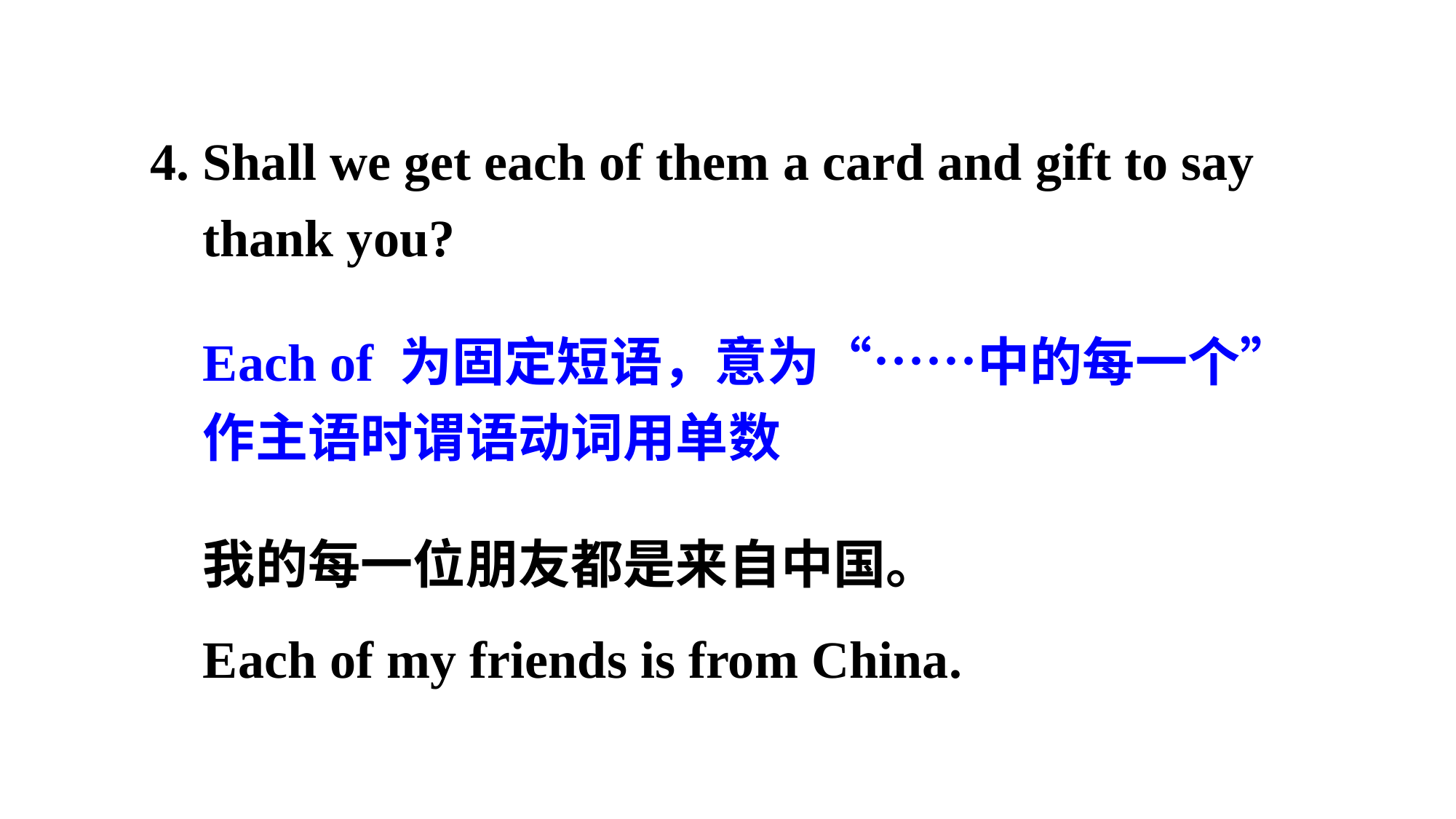

4. Shall we get each of them a card and gift to say
    thank you?
Each of 为固定短语，意为“……中的每一个” 作主语时谓语动词用单数
我的每一位朋友都是来自中国。
Each of my friends is from China.